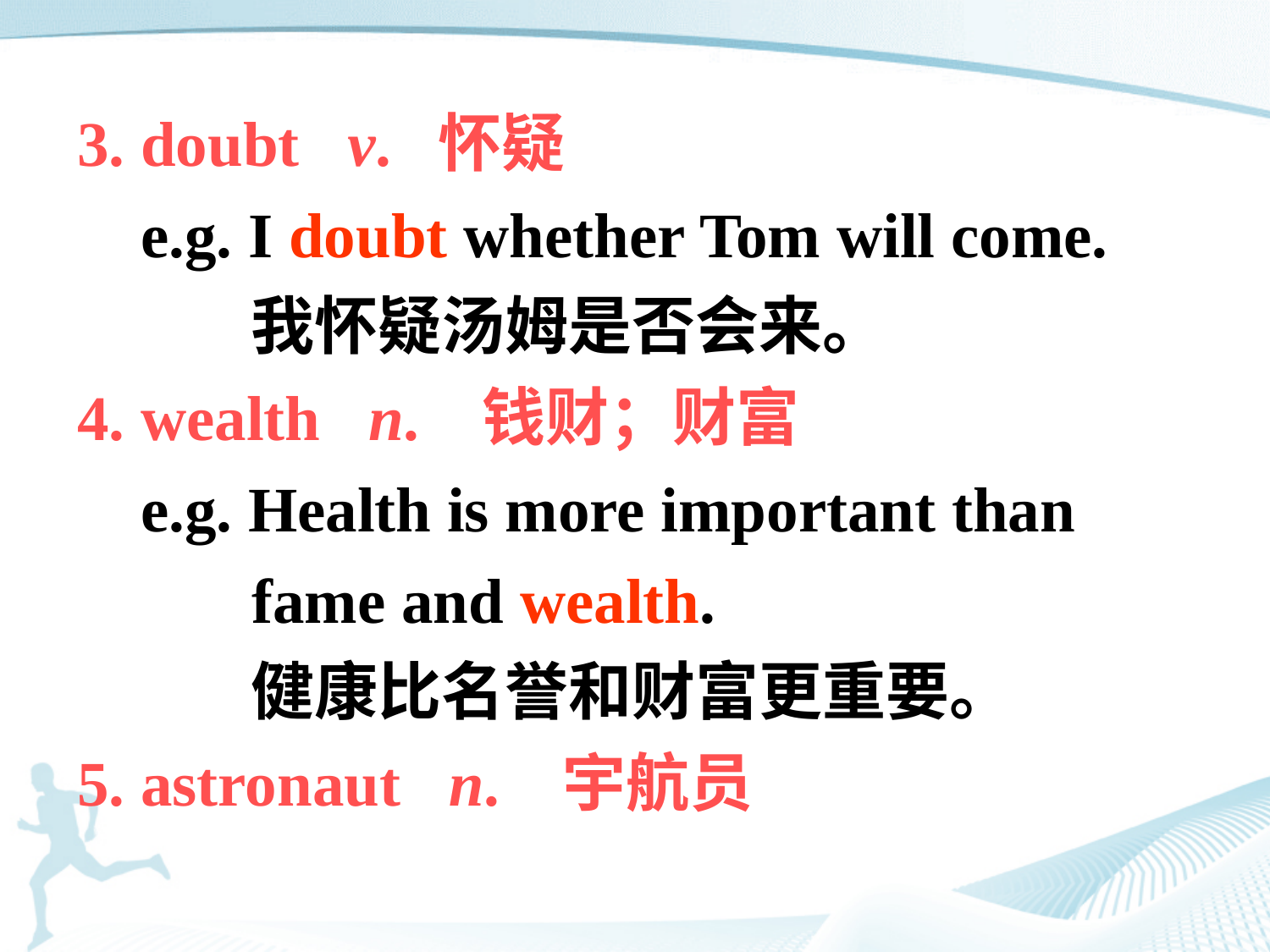

3. doubt   v.  怀疑
    e.g. I doubt whether Tom will come.
           我怀疑汤姆是否会来。
4. wealth   n.   钱财；财富
    e.g. Health is more important than
           fame and wealth.
           健康比名誉和财富更重要。
5. astronaut   n.   宇航员